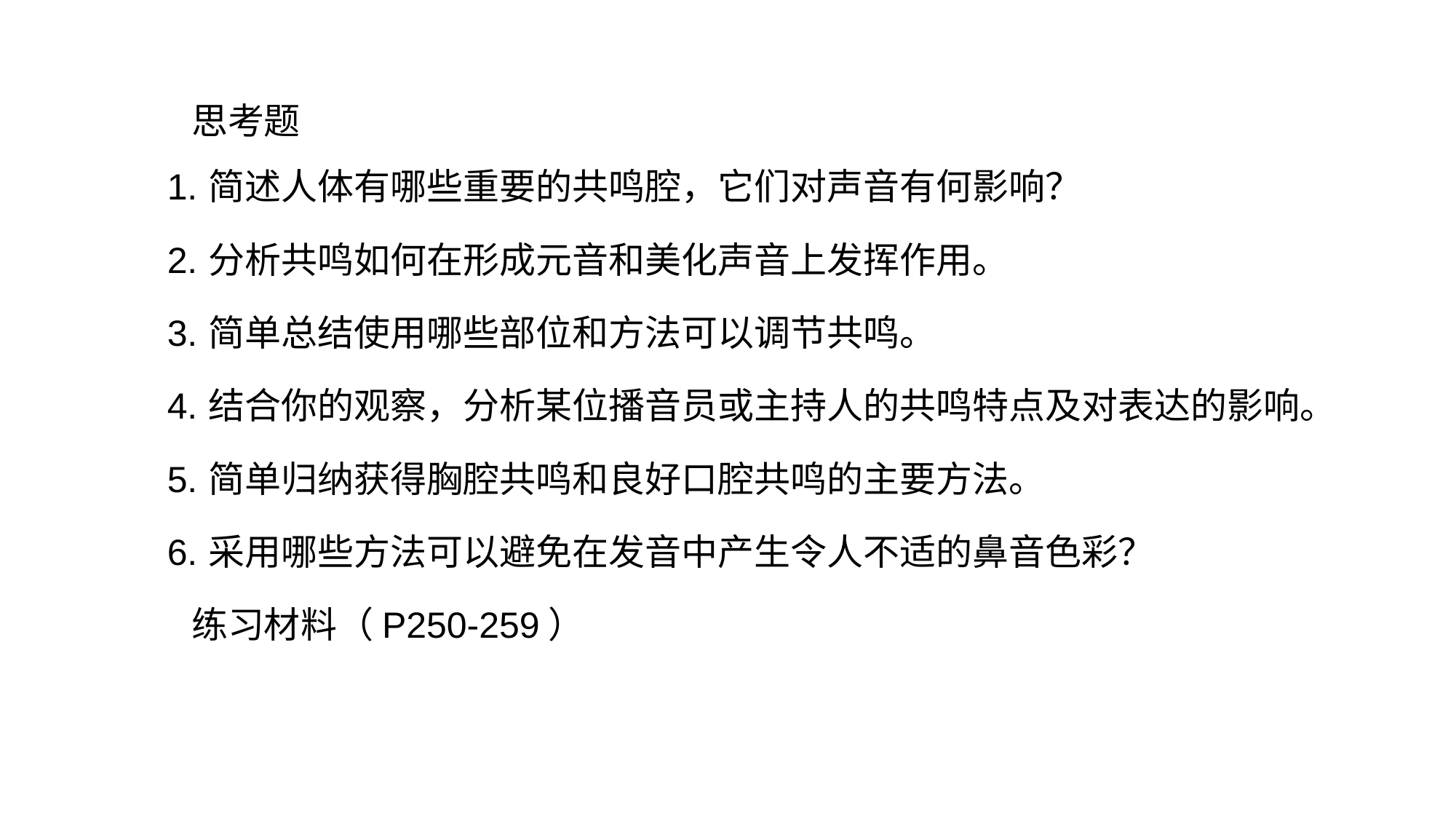

思考题
简述人体有哪些重要的共鸣腔，它们对声音有何影响？
分析共鸣如何在形成元音和美化声音上发挥作用。
简单总结使用哪些部位和方法可以调节共鸣。
结合你的观察，分析某位播音员或主持人的共鸣特点及对表达的影响。
简单归纳获得胸腔共鸣和良好口腔共鸣的主要方法。
采用哪些方法可以避免在发音中产生令人不适的鼻音色彩？
练习材料（P250-259）